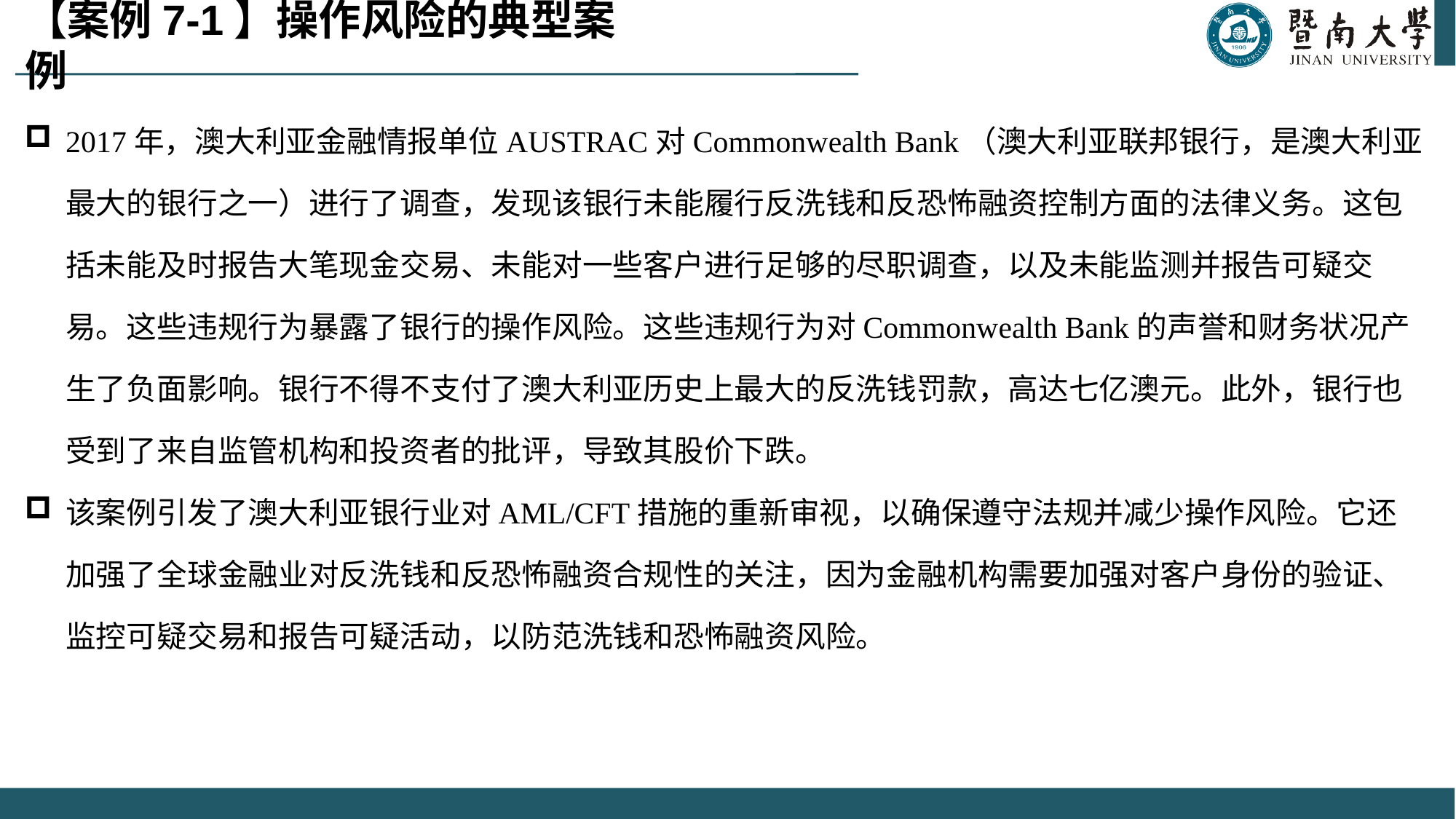

# 【案例7-1】操作风险的典型案例
2017年，澳大利亚金融情报单位AUSTRAC对Commonwealth Bank（澳大利亚联邦银行，是澳大利亚最大的银行之一）进行了调查，发现该银行未能履行反洗钱和反恐怖融资控制方面的法律义务。这包括未能及时报告大笔现金交易、未能对一些客户进行足够的尽职调查，以及未能监测并报告可疑交易。这些违规行为暴露了银行的操作风险。这些违规行为对Commonwealth Bank的声誉和财务状况产生了负面影响。银行不得不支付了澳大利亚历史上最大的反洗钱罚款，高达七亿澳元。此外，银行也受到了来自监管机构和投资者的批评，导致其股价下跌。
该案例引发了澳大利亚银行业对AML/CFT措施的重新审视，以确保遵守法规并减少操作风险。它还加强了全球金融业对反洗钱和反恐怖融资合规性的关注，因为金融机构需要加强对客户身份的验证、监控可疑交易和报告可疑活动，以防范洗钱和恐怖融资风险。